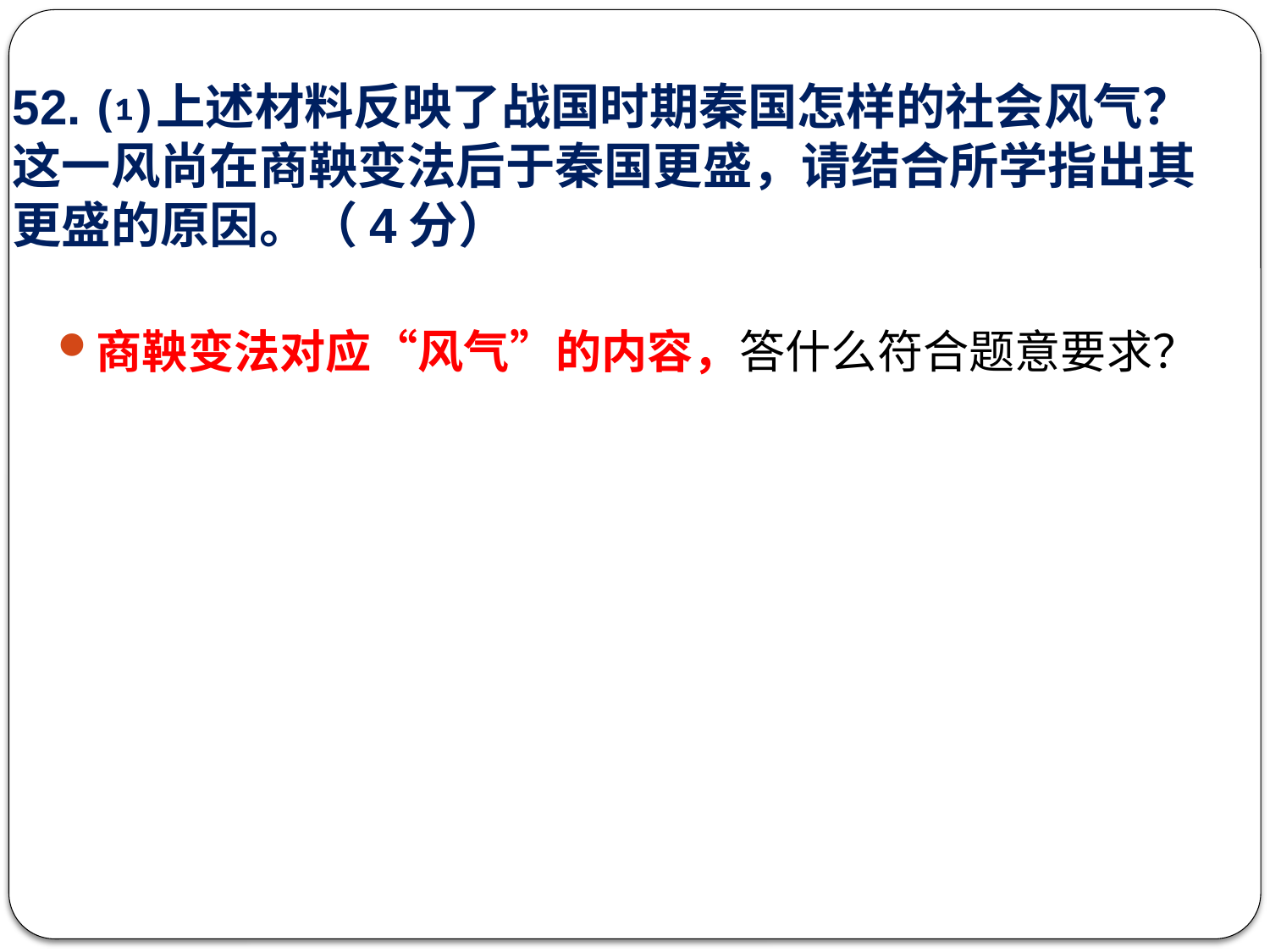

# 52. ⑴上述材料反映了战国时期秦国怎样的社会风气？这一风尚在商鞅变法后于秦国更盛，请结合所学指出其更盛的原因。（4分）
商鞅变法对应“风气”的内容，答什么符合题意要求？